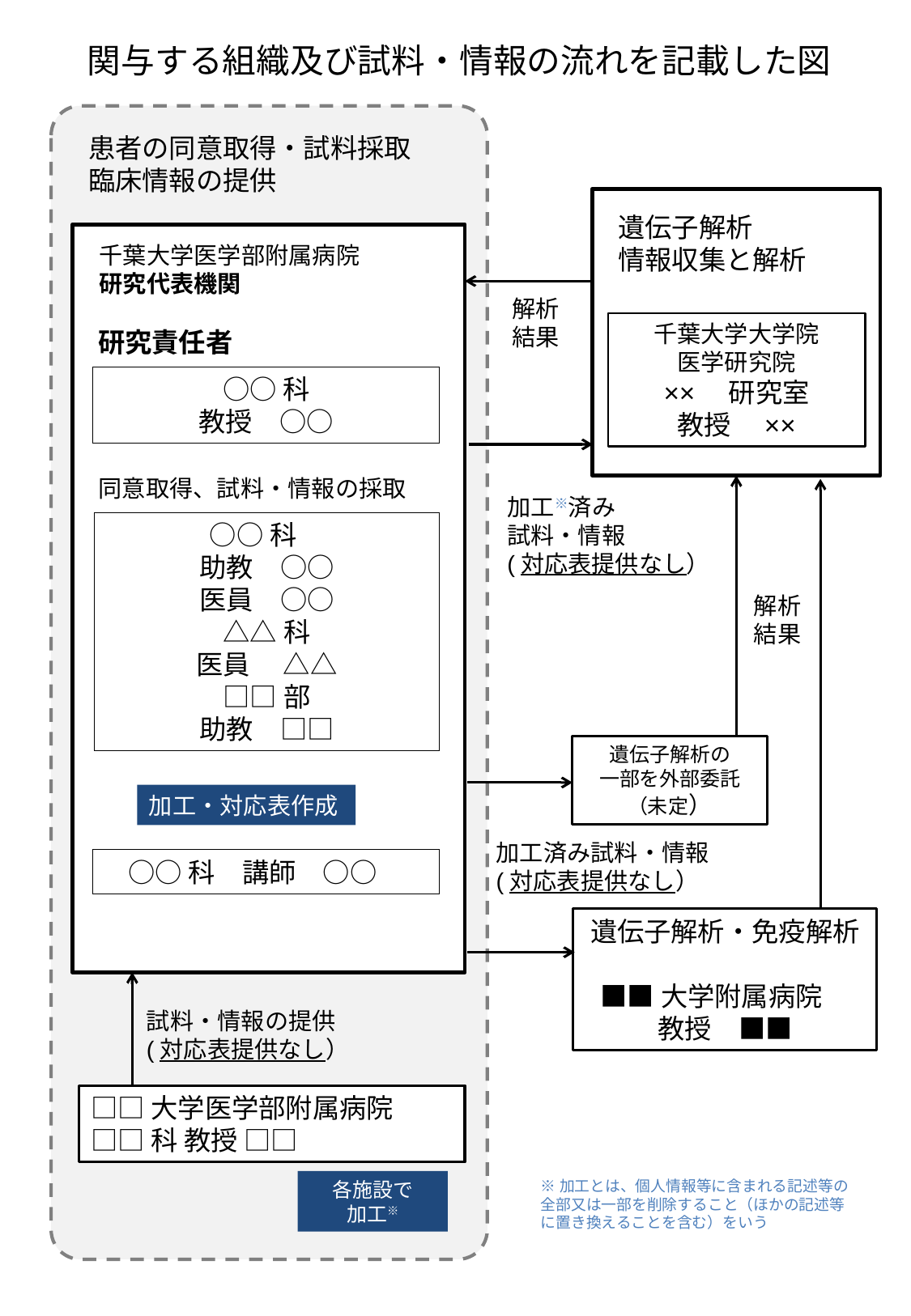

関与する組織及び試料・情報の流れを記載した図

患者の同意取得・試料採取
臨床情報の提供

遺伝子解析
情報収集と解析

千葉大学医学部附属病院
研究代表機関
解析結果
千葉大学大学院
医学研究院
××　研究室
教授　××
研究責任者
○○科
教授　○○
同意取得、試料・情報の採取
加工※済み
試料・情報
(対応表提供なし）
○○科
助教　○○
医員　○○
△△科
医員　 △△
□□部
助教　□□
解析結果
遺伝子解析の
一部を外部委託
（未定）
加工・対応表作成
加工済み試料・情報
(対応表提供なし）
○○科　講師　○○
遺伝子解析・免疫解析

■■大学附属病院
教授　■■
試料・情報の提供
(対応表提供なし）
□□大学医学部附属病院
□□科 教授 □□
※加工とは、個人情報等に含まれる記述等の全部又は一部を削除すること（ほかの記述等に置き換えることを含む）をいう
各施設で
加工※